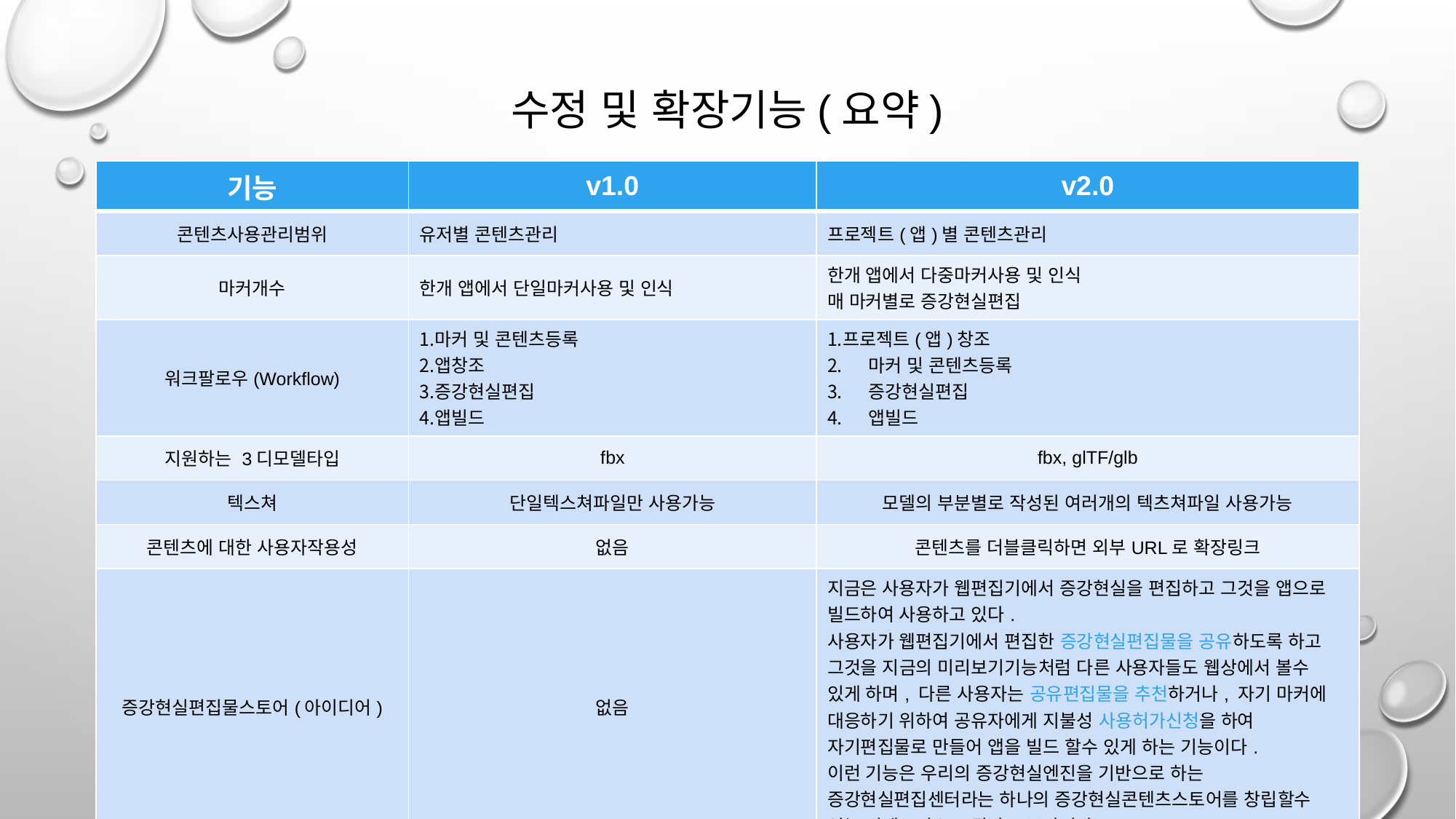

# 수정 및 확장기능(요약)
| 기능 | v1.0 | v2.0 |
| --- | --- | --- |
| 콘텐츠사용관리범위 | 유저별 콘텐츠관리 | 프로젝트(앱)별 콘텐츠관리 |
| 마커개수 | 한개 앱에서 단일마커사용 및 인식 | 한개 앱에서 다중마커사용 및 인식 매 마커별로 증강현실편집 |
| 워크팔로우(Workflow) | 마커 및 콘텐츠등록 앱창조 증강현실편집 앱빌드 | 프로젝트(앱)창조 마커 및 콘텐츠등록 증강현실편집 앱빌드 |
| 지원하는 3디모델타입 | fbx | fbx, glTF/glb |
| 텍스쳐 | 단일텍스쳐파일만 사용가능 | 모델의 부분별로 작성된 여러개의 텍츠쳐파일 사용가능 |
| 콘텐츠에 대한 사용자작용성 | 없음 | 콘텐츠를 더블클릭하면 외부URL로 확장링크 |
| 증강현실편집물스토어(아이디어) | 없음 | 지금은 사용자가 웹편집기에서 증강현실을 편집하고 그것을 앱으로 빌드하여 사용하고 있다. 사용자가 웹편집기에서 편집한 증강현실편집물을 공유하도록 하고 그것을 지금의 미리보기기능처럼 다른 사용자들도 웹상에서 볼수 있게 하며, 다른 사용자는 공유편집물을 추천하거나, 자기 마커에 대응하기 위하여 공유자에게 지불성 사용허가신청을 하여 자기편집물로 만들어 앱을 빌드 할수 있게 하는 기능이다. 이런 기능은 우리의 증강현실엔진을 기반으로 하는 증강현실편집센터라는 하나의 증강현실콘텐츠스토어를 창립할수 있는 전제조건으로 된다고 보아진다. |